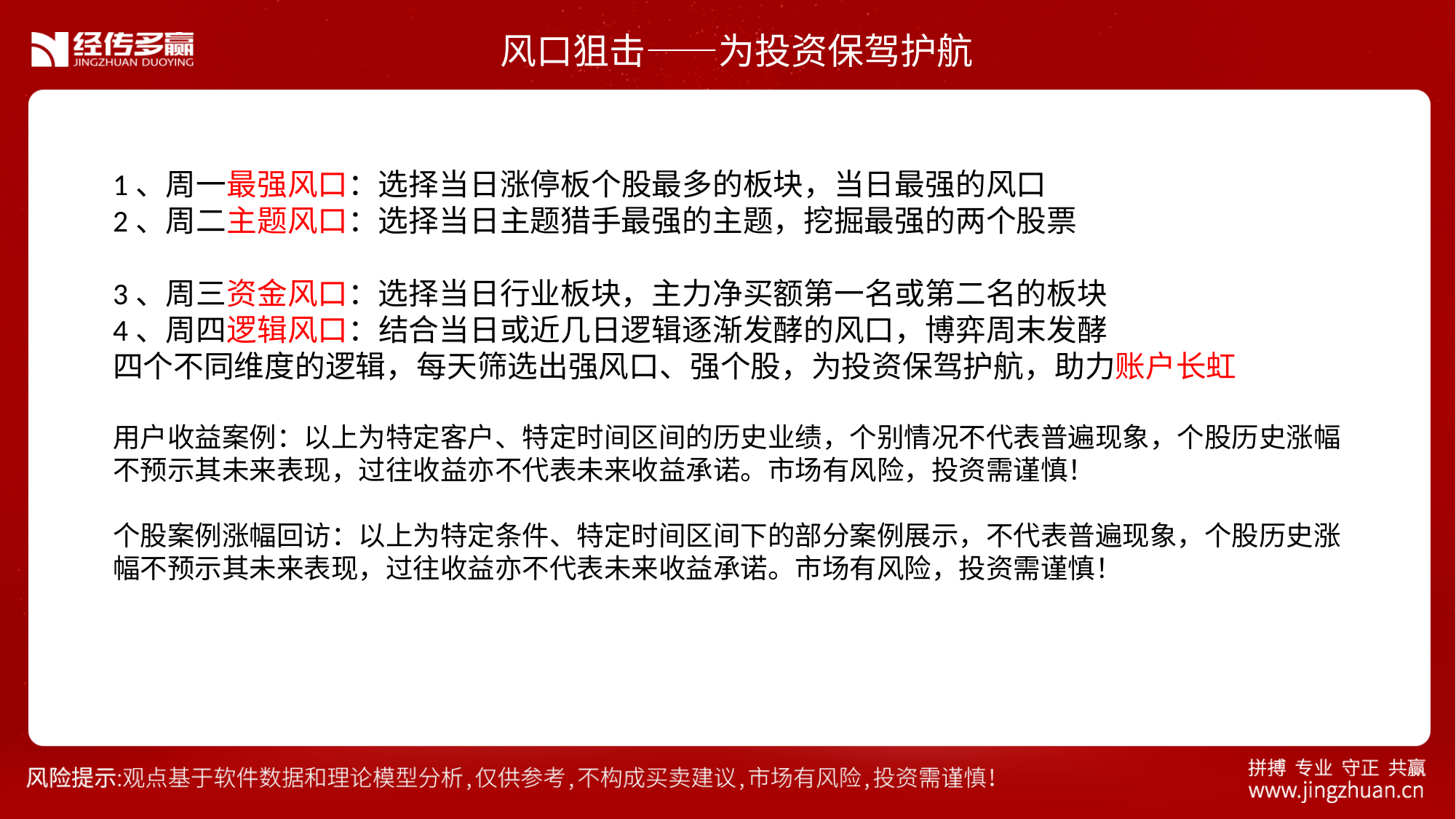

风口狙击——为投资保驾护航

1、周一最强风口：选择当日涨停板个股最多的板块，当日最强的风口
2、周二主题风口：选择当日主题猎手最强的主题，挖掘最强的两个股票

3、周三资金风口：选择当日行业板块，主力净买额第一名或第二名的板块
4、周四逻辑风口：结合当日或近几日逻辑逐渐发酵的风口，博弈周末发酵
四个不同维度的逻辑，每天筛选出强风口、强个股，为投资保驾护航，助力账户长虹

用户收益案例：以上为特定客户、特定时间区间的历史业绩，个别情况不代表普遍现象，个股历史涨幅不预示其未来表现，过往收益亦不代表未来收益承诺。市场有风险，投资需谨慎！

个股案例涨幅回访：以上为特定条件、特定时间区间下的部分案例展示，不代表普遍现象，个股历史涨幅不预示其未来表现，过往收益亦不代表未来收益承诺。市场有风险，投资需谨慎！